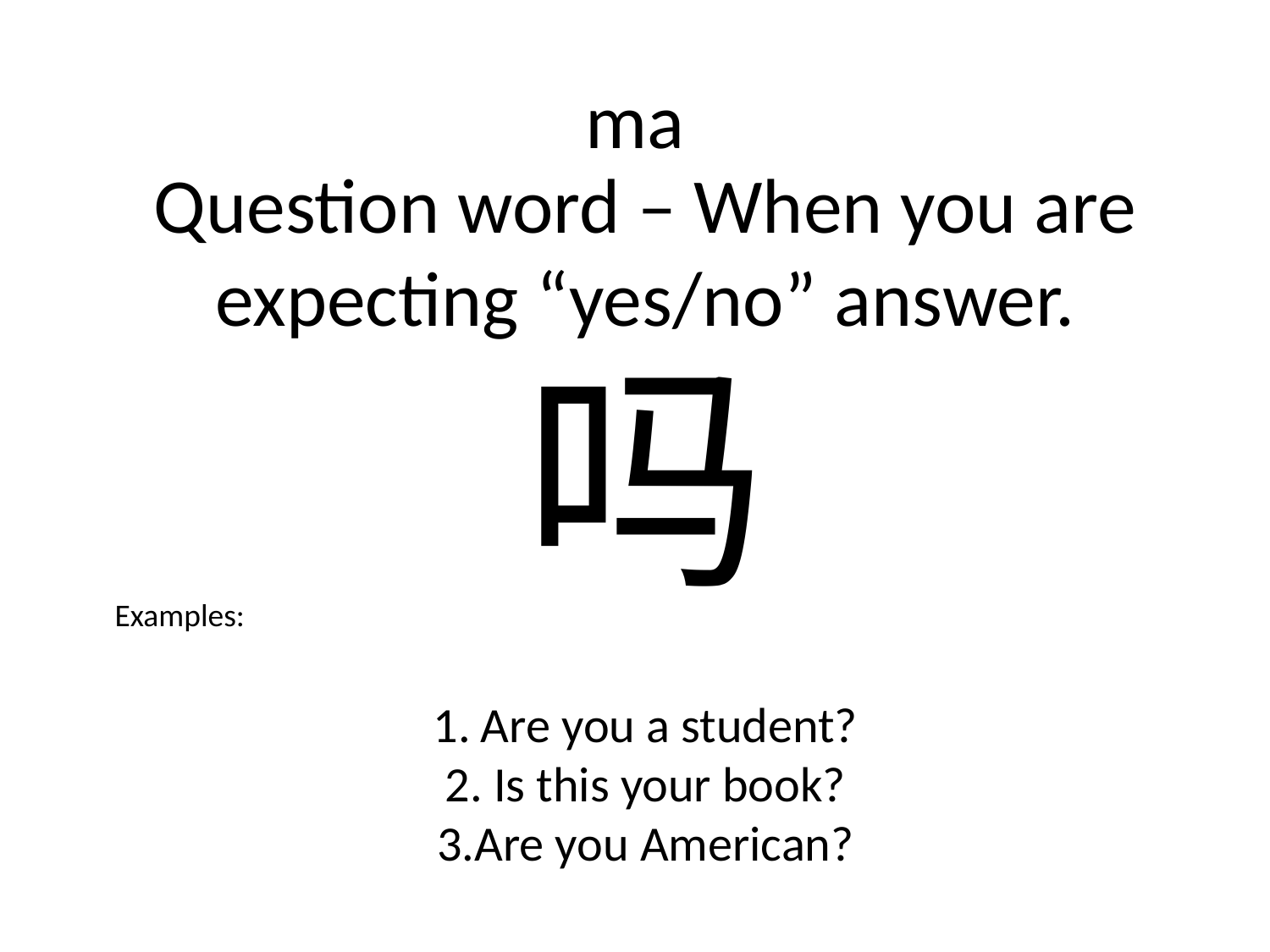

# ma
Question word – When you are expecting “yes/no” answer.
吗
Examples:
Are you a student?
2. Is this your book?
3.Are you American?